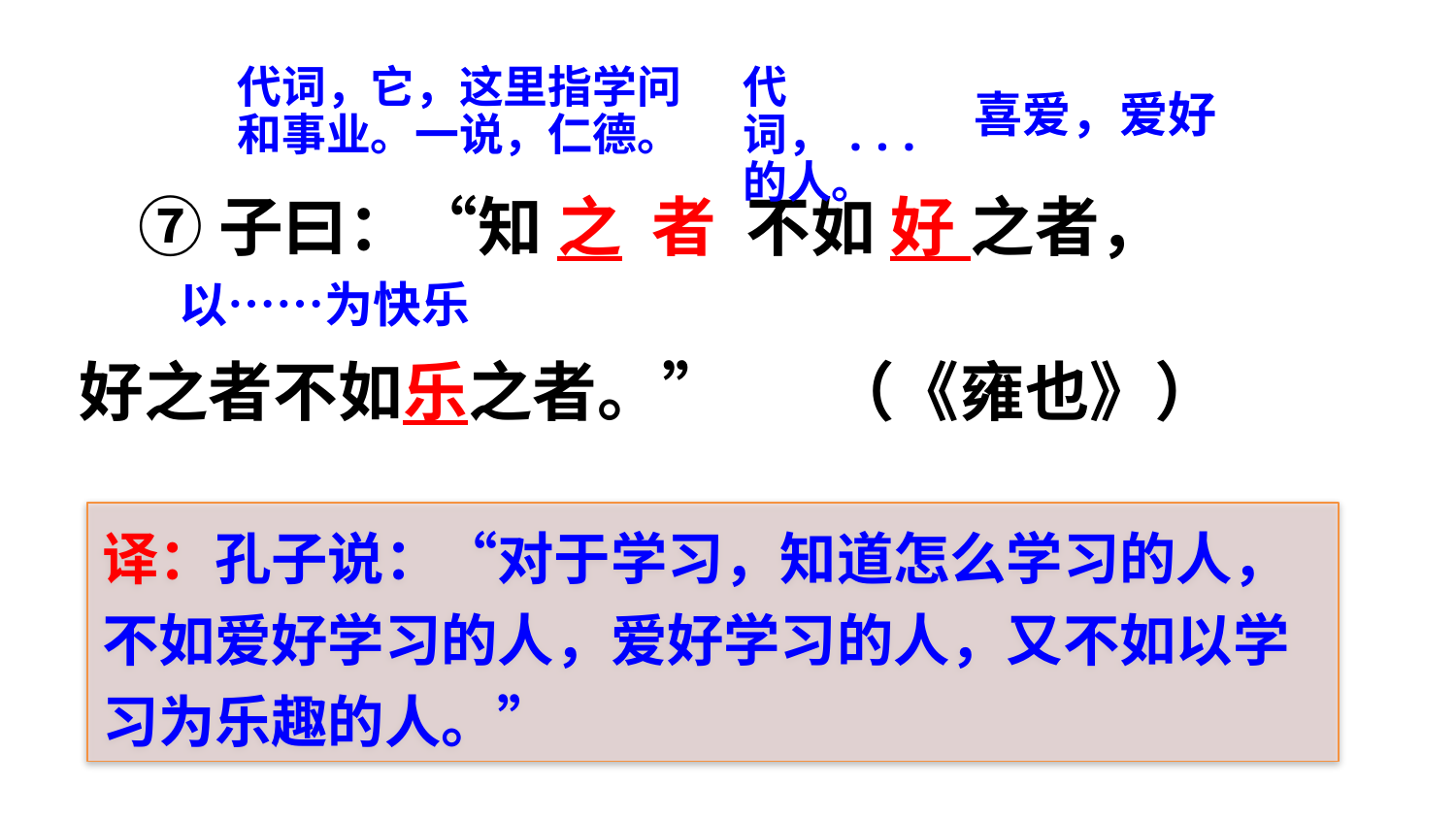

代词，它，这里指学问和事业。一说，仁德。
代词，...的人。
喜爱，爱好
    ⑦子曰：“知 之  者  不如 好 之者，
好之者不如乐之者。”       （《雍也》）
以……为快乐
译：孔子说：“对于学习，知道怎么学习的人，不如爱好学习的人，爱好学习的人，又不如以学习为乐趣的人。”